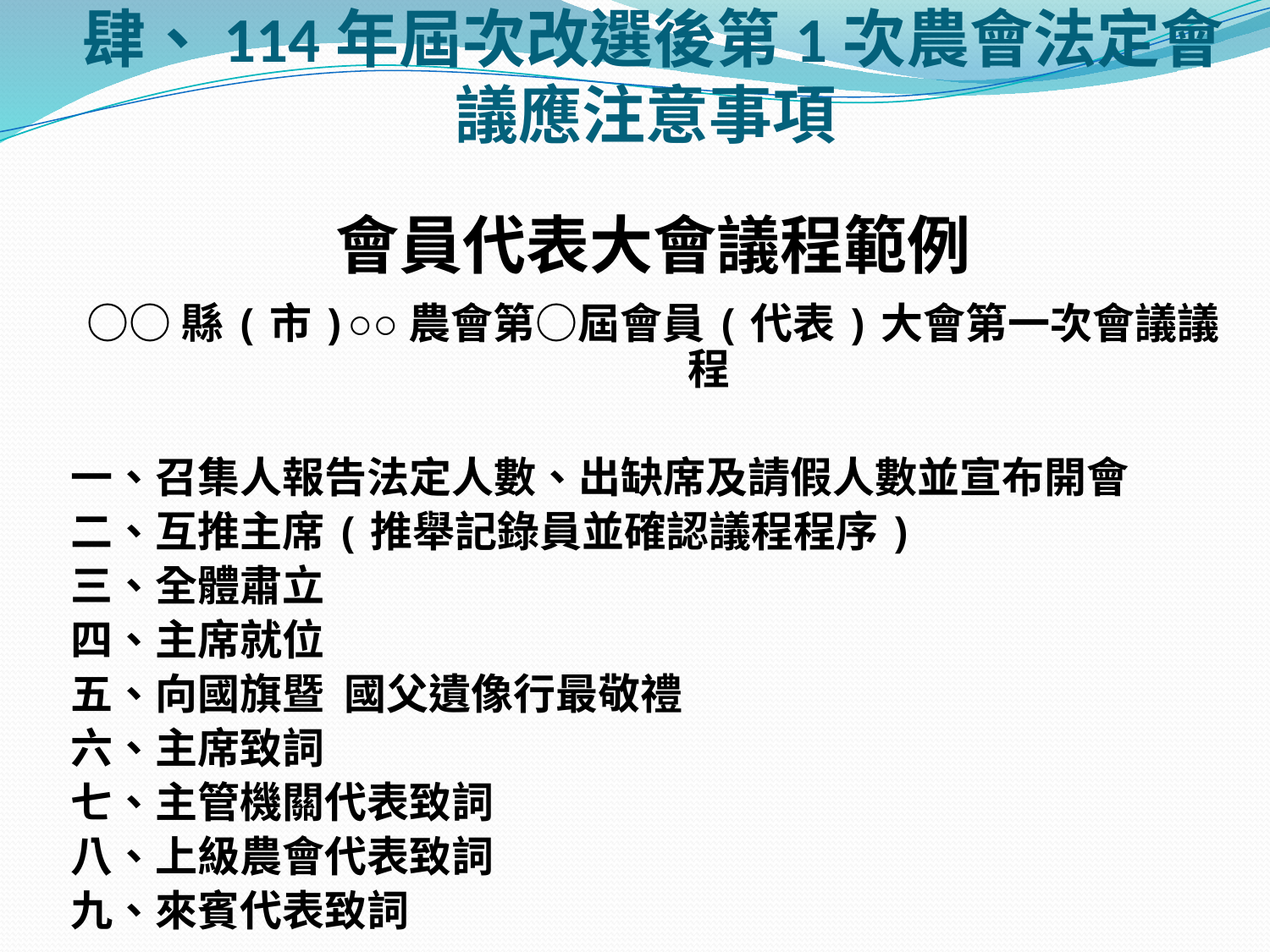

肆、114年屆次改選後第1次農會法定會議應注意事項
會員代表大會議程範例
○○縣(市)○○農會第○屆會員(代表)大會第一次會議議程

一、召集人報告法定人數、出缺席及請假人數並宣布開會
二、互推主席(推舉記錄員並確認議程程序)
三、全體肅立
四、主席就位
五、向國旗暨  國父遺像行最敬禮
六、主席致詞
七、主管機關代表致詞
八、上級農會代表致詞
九、來賓代表致詞